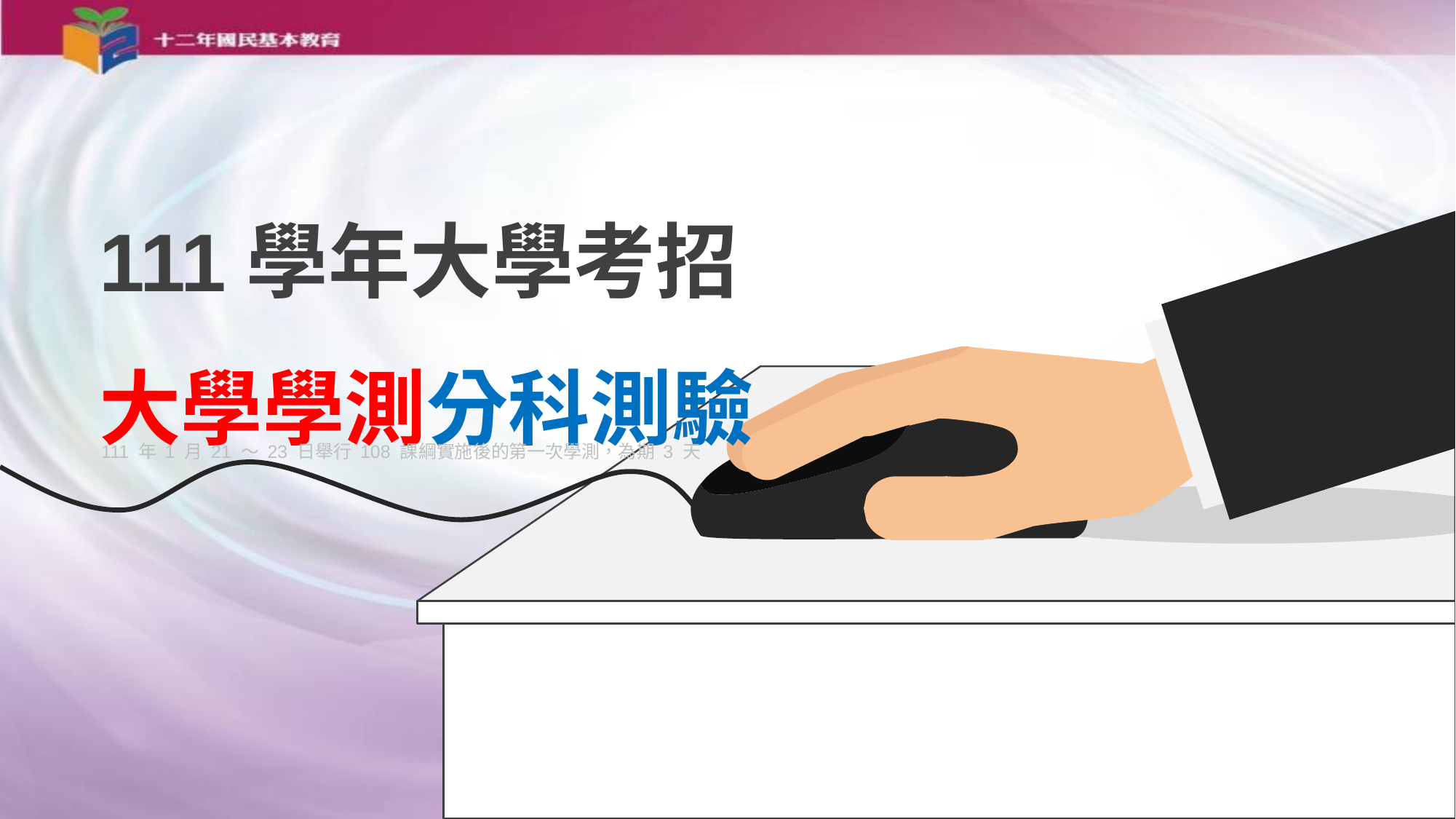

111學年大學考招
大學學測分科測驗

111 年 1 月 21 ～ 23 日舉行 108 課綱實施後的第一次學測，為期 3 天